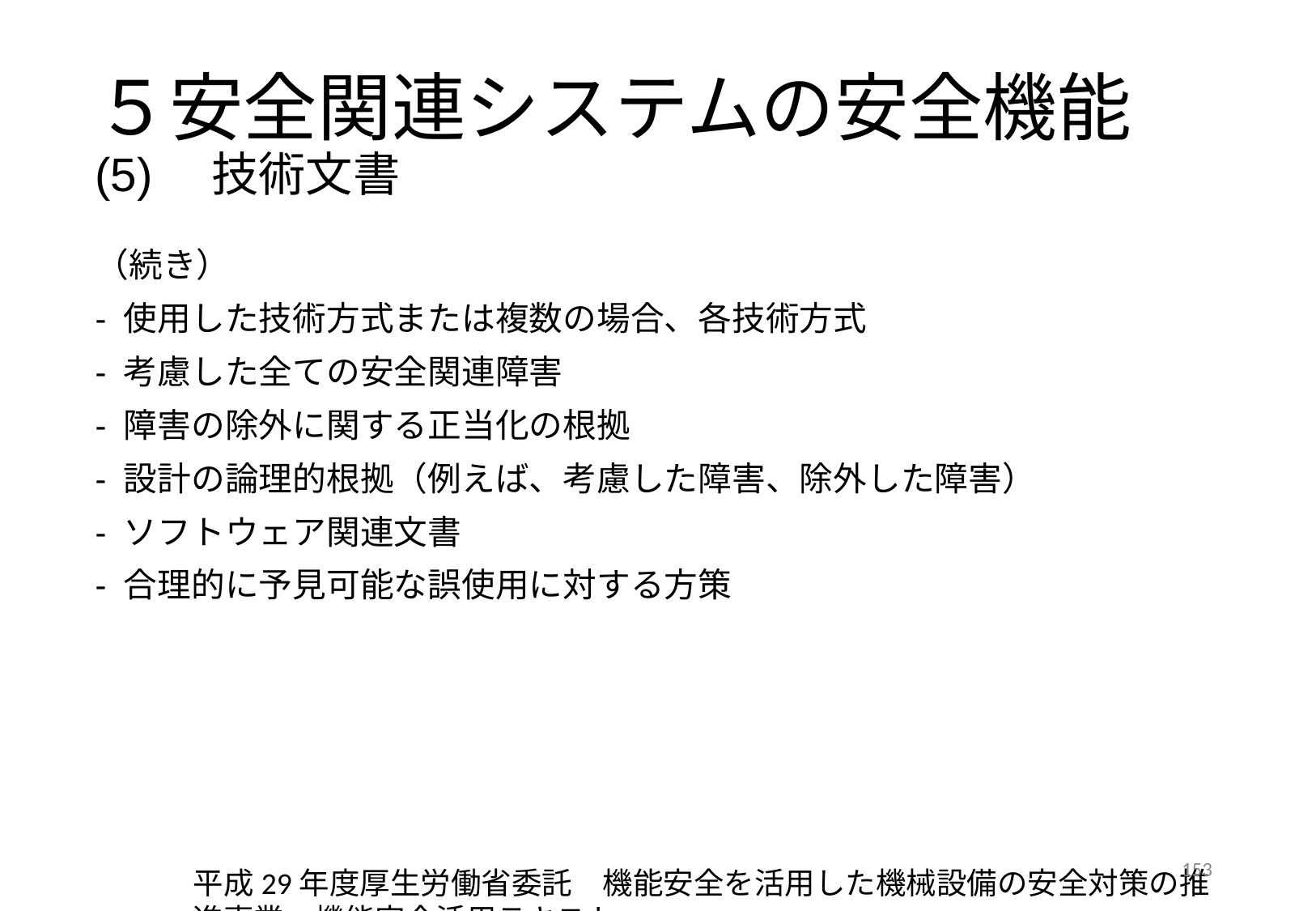

# ５安全関連システムの安全機能 (5)　技術文書
（続き）
- 使用した技術方式または複数の場合、各技術方式
- 考慮した全ての安全関連障害
- 障害の除外に関する正当化の根拠
- 設計の論理的根拠（例えば、考慮した障害、除外した障害）
- ソフトウェア関連文書
- 合理的に予見可能な誤使用に対する方策
153
平成29年度厚生労働省委託　機能安全を活用した機械設備の安全対策の推進事業　機能安全活用テキスト